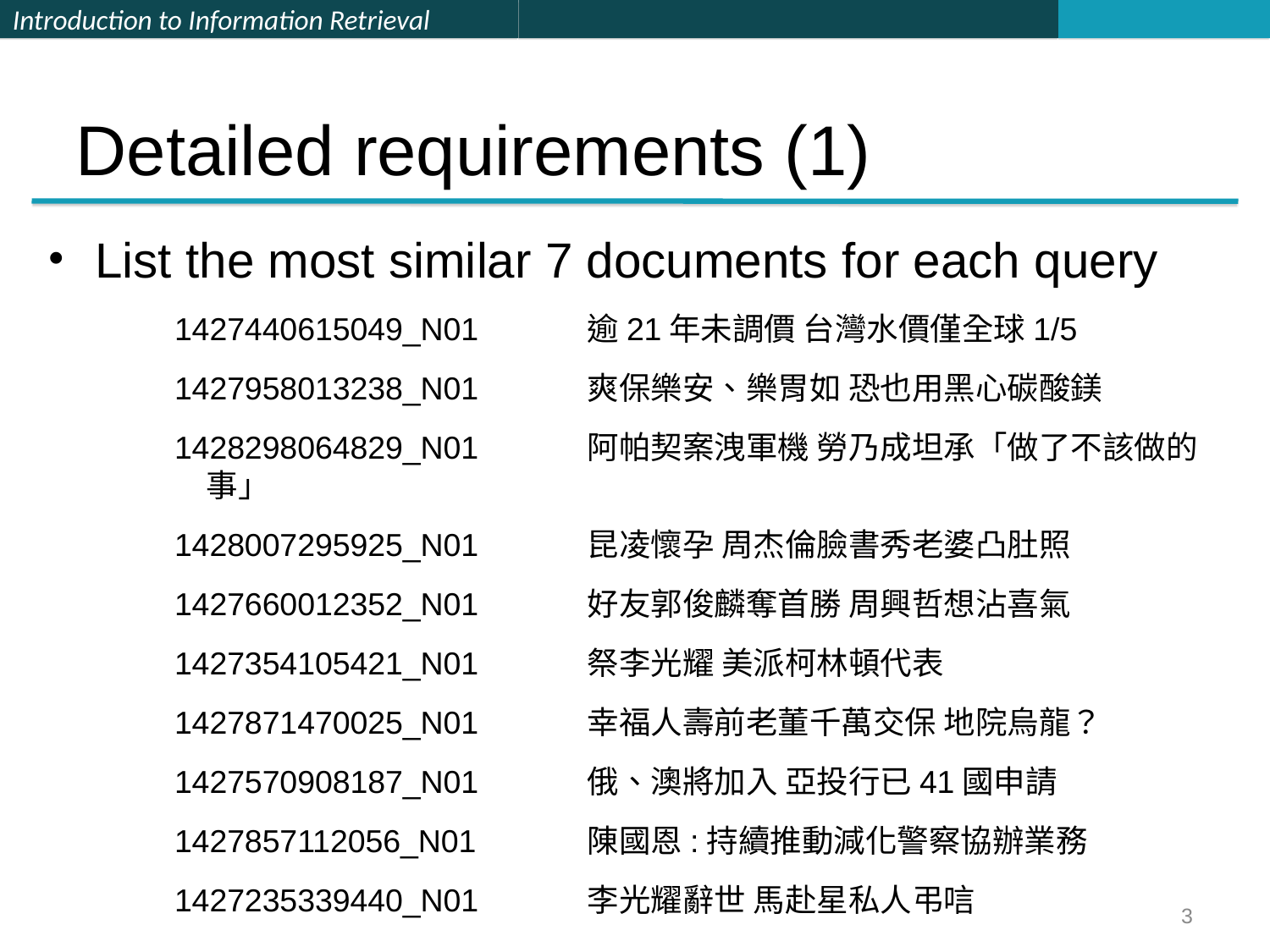

# Detailed requirements (1)
List the most similar 7 documents for each query
1427440615049_N01	逾21年未調價 台灣水價僅全球1/5
1427958013238_N01	爽保樂安、樂胃如 恐也用黑心碳酸鎂
1428298064829_N01	阿帕契案洩軍機 勞乃成坦承「做了不該做的事」
1428007295925_N01	昆凌懷孕 周杰倫臉書秀老婆凸肚照
1427660012352_N01	好友郭俊麟奪首勝 周興哲想沾喜氣
1427354105421_N01	祭李光耀 美派柯林頓代表
1427871470025_N01	幸福人壽前老董千萬交保 地院烏龍？
1427570908187_N01	俄、澳將加入 亞投行已41國申請
1427857112056_N01	陳國恩:持續推動減化警察協辦業務
1427235339440_N01	李光耀辭世 馬赴星私人弔唁
3